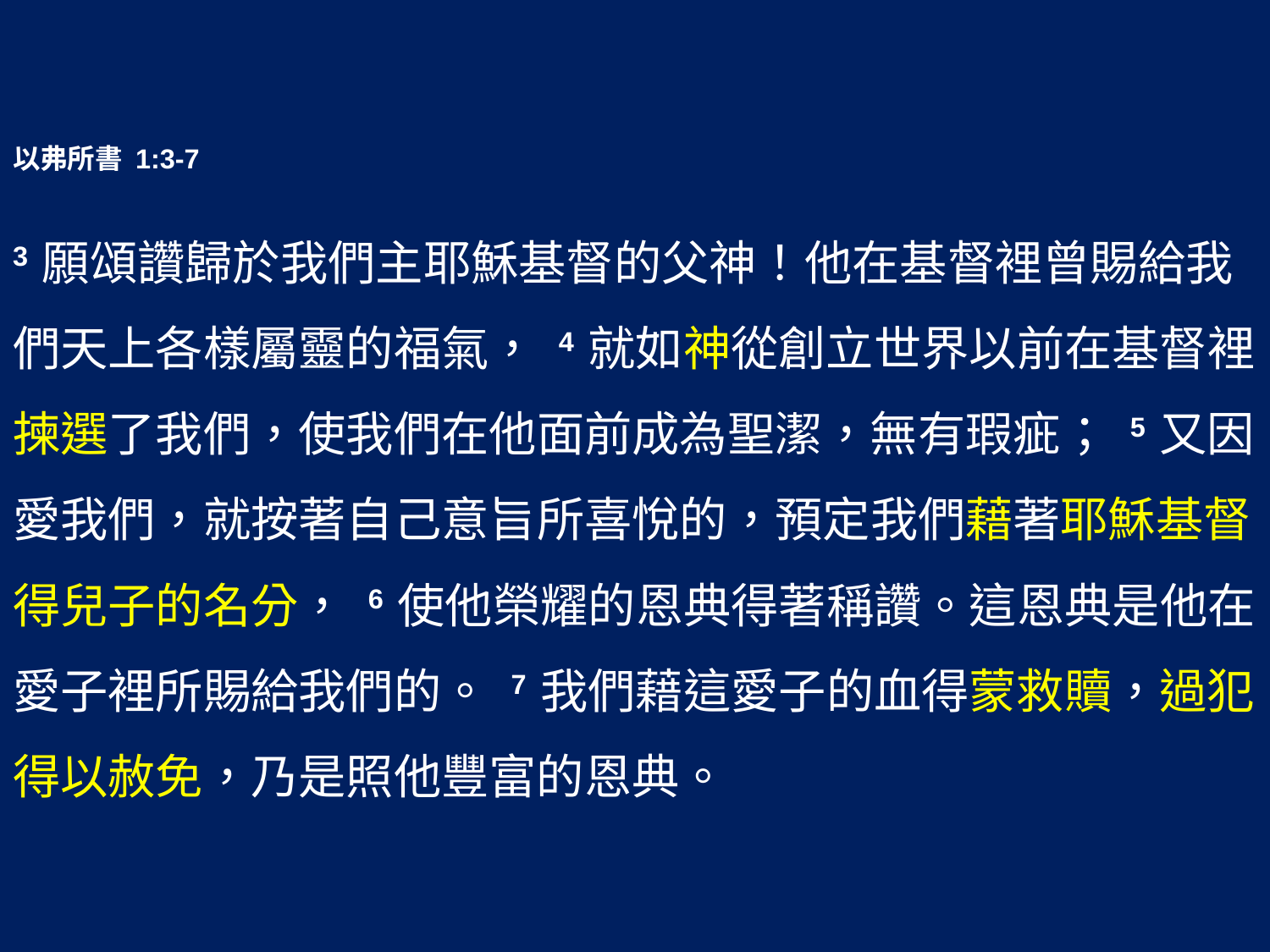

以弗所書 1:3-7
3 願頌讚歸於我們主耶穌基督的父神！他在基督裡曾賜給我  們天上各樣屬靈的福氣， 4 就如神從創立世界以前在基督裡 揀選了我們，使我們在他面前成為聖潔，無有瑕疵； 5 又因愛我們，就按著自己意旨所喜悅的，預定我們藉著耶穌基督得兒子的名分， 6 使他榮耀的恩典得著稱讚。這恩典是他在愛子裡所賜給我們的。 7 我們藉這愛子的血得蒙救贖，過犯得以赦免，乃是照他豐富的恩典。